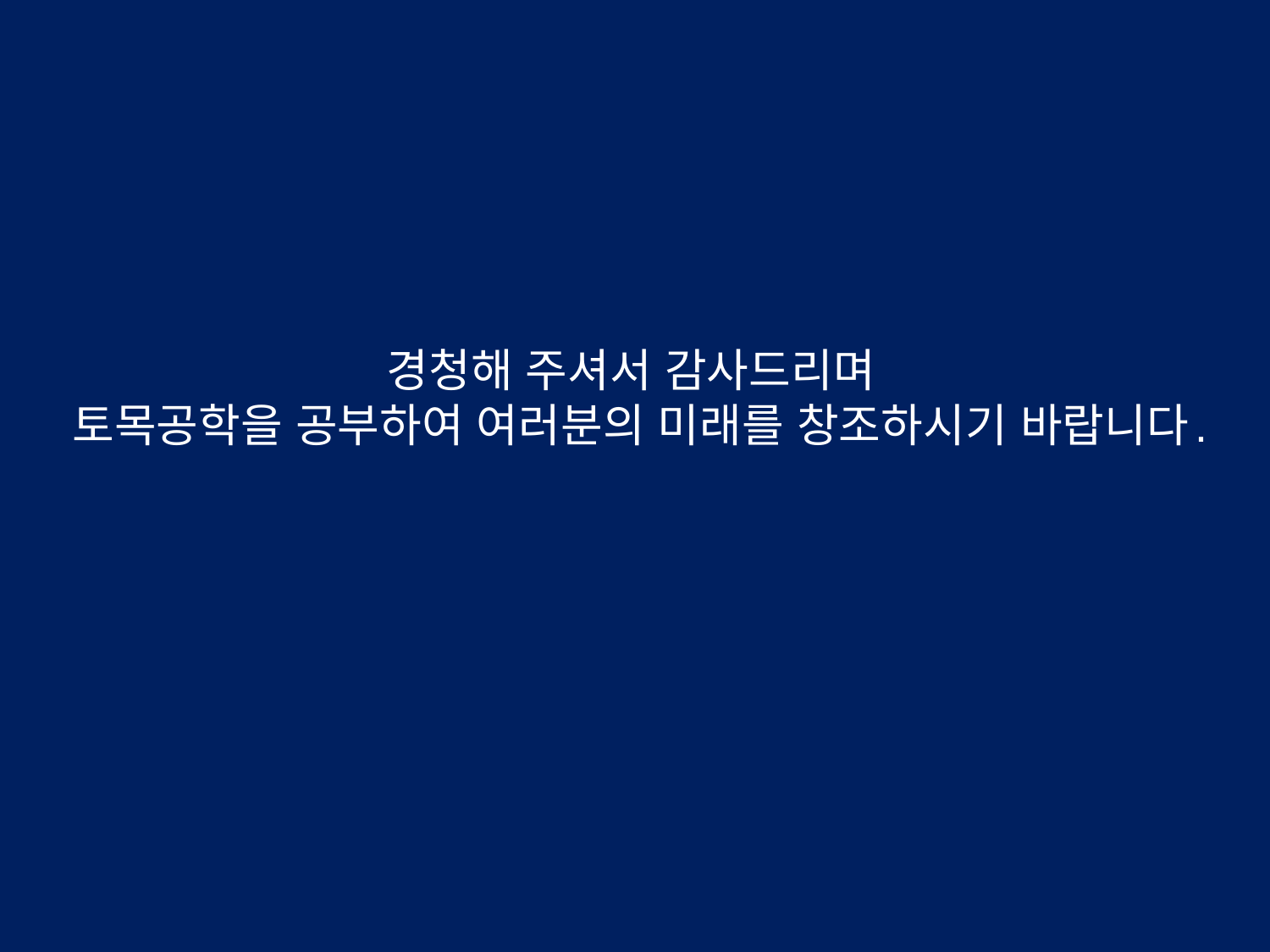

# 경청해 주셔서 감사드리며 토목공학을 공부하여 여러분의 미래를 창조하시기 바랍니다.